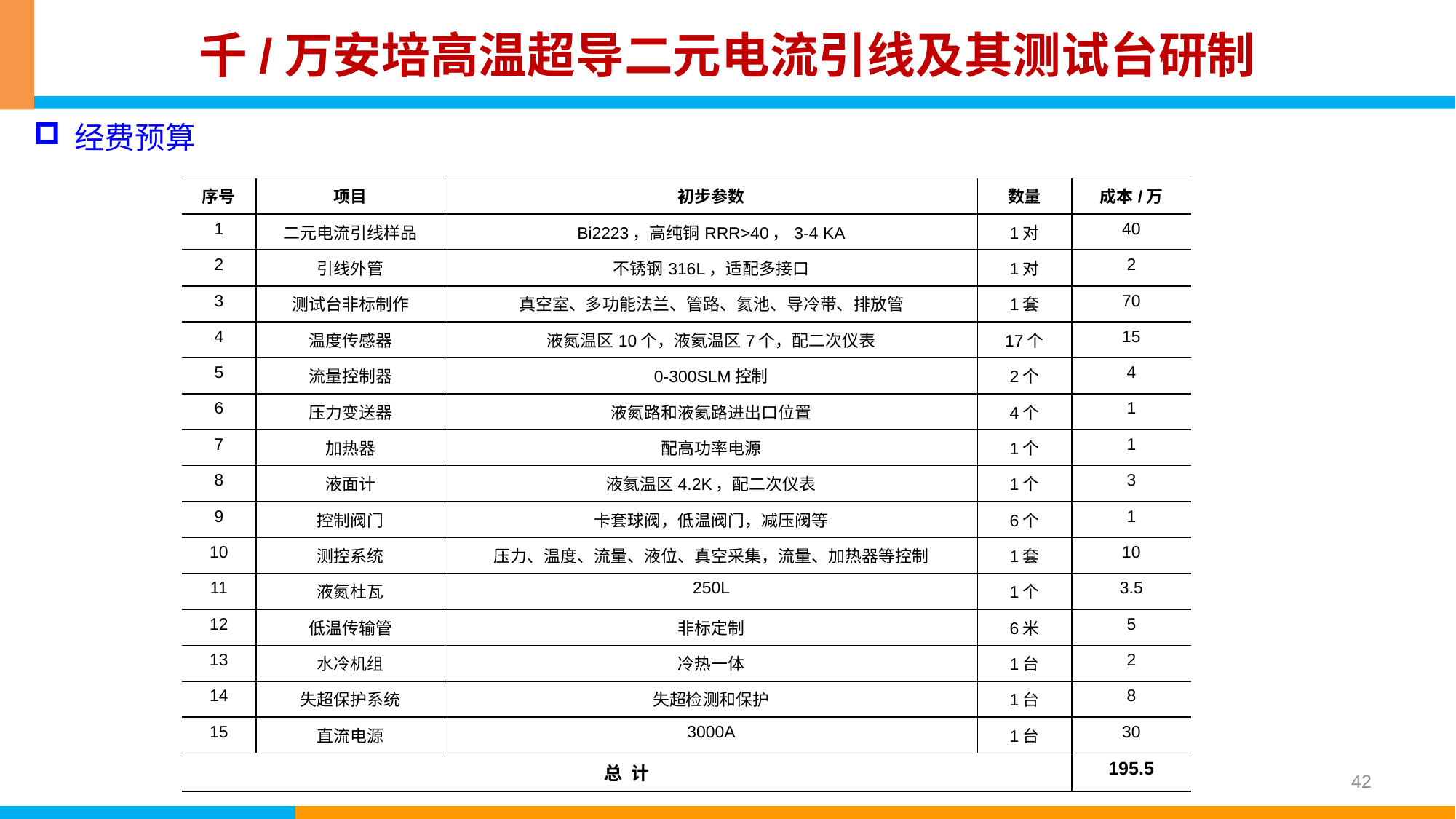

# 千/万安培高温超导二元电流引线及其测试台研制
经费预算
| 序号 | 项目 | 初步参数 | 数量 | 成本/万 |
| --- | --- | --- | --- | --- |
| 1 | 二元电流引线样品 | Bi2223，高纯铜RRR>40，3-4 KA | 1对 | 40 |
| 2 | 引线外管 | 不锈钢316L，适配多接口 | 1对 | 2 |
| 3 | 测试台非标制作 | 真空室、多功能法兰、管路、氦池、导冷带、排放管 | 1套 | 70 |
| 4 | 温度传感器 | 液氮温区10个，液氦温区7个，配二次仪表 | 17个 | 15 |
| 5 | 流量控制器 | 0-300SLM控制 | 2个 | 4 |
| 6 | 压力变送器 | 液氮路和液氦路进出口位置 | 4个 | 1 |
| 7 | 加热器 | 配高功率电源 | 1个 | 1 |
| 8 | 液面计 | 液氦温区4.2K，配二次仪表 | 1个 | 3 |
| 9 | 控制阀门 | 卡套球阀，低温阀门，减压阀等 | 6个 | 1 |
| 10 | 测控系统 | 压力、温度、流量、液位、真空采集，流量、加热器等控制 | 1套 | 10 |
| 11 | 液氮杜瓦 | 250L | 1个 | 3.5 |
| 12 | 低温传输管 | 非标定制 | 6米 | 5 |
| 13 | 水冷机组 | 冷热一体 | 1台 | 2 |
| 14 | 失超保护系统 | 失超检测和保护 | 1台 | 8 |
| 15 | 直流电源 | 3000A | 1台 | 30 |
| 总 计 |  |  |  | 195.5 |
42